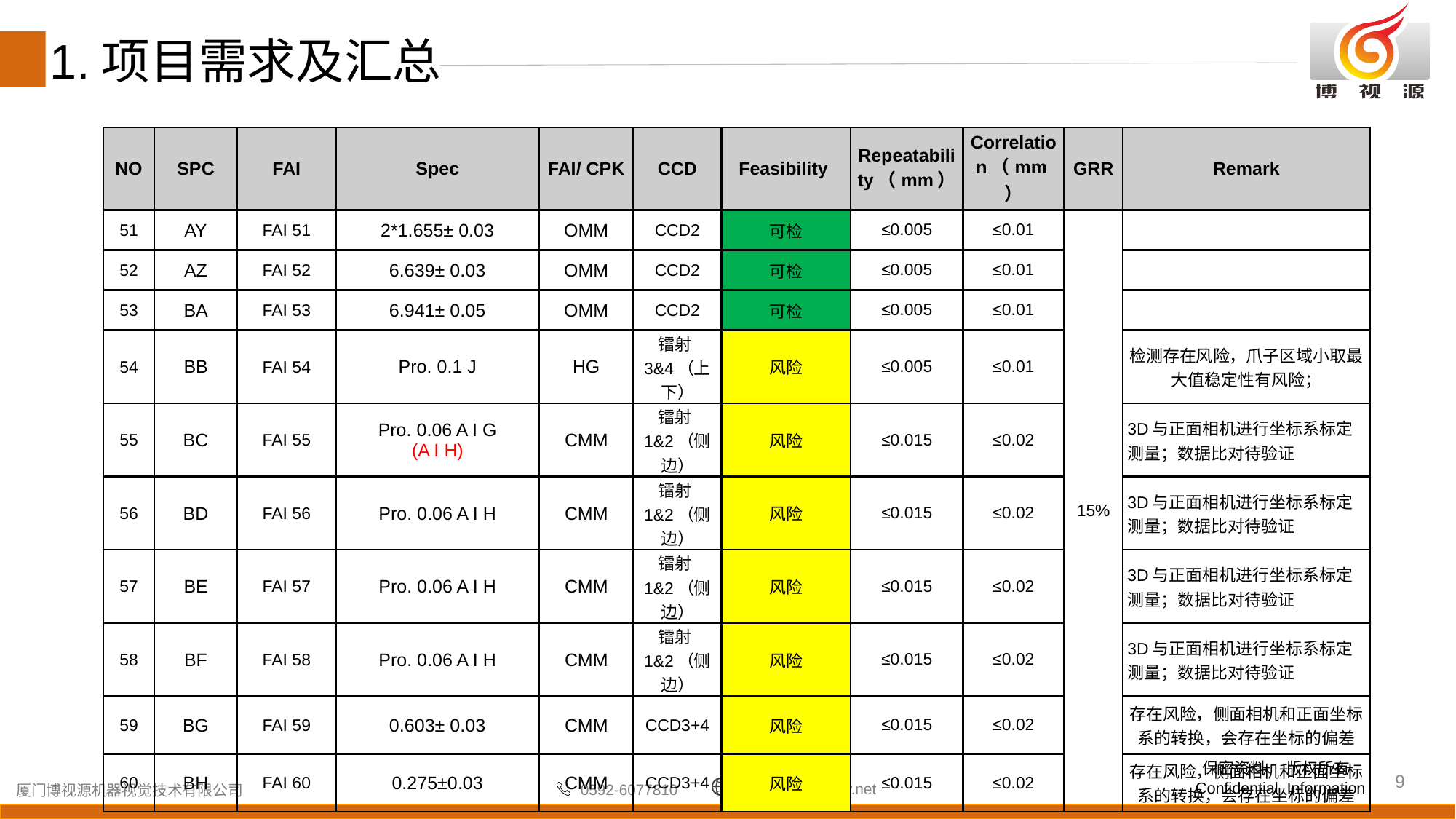

1.项目需求及汇总
| NO | SPC | FAI | Spec | FAI/ CPK | CCD | Feasibility | Repeatability（mm） | Correlation（mm） | GRR | Remark |
| --- | --- | --- | --- | --- | --- | --- | --- | --- | --- | --- |
| 51 | AY | FAI 51 | 2\*1.655± 0.03 | OMM | CCD2 | 可检 | ≤0.005 | ≤0.01 | 15% |  |
| 52 | AZ | FAI 52 | 6.639± 0.03 | OMM | CCD2 | 可检 | ≤0.005 | ≤0.01 |  |  |
| 53 | BA | FAI 53 | 6.941± 0.05 | OMM | CCD2 | 可检 | ≤0.005 | ≤0.01 |  |  |
| 54 | BB | FAI 54 | Pro. 0.1 J | HG | 镭射3&4（上下） | 风险 | ≤0.005 | ≤0.01 |  | 检测存在风险，爪子区域小取最大值稳定性有风险； |
| 55 | BC | FAI 55 | Pro. 0.06 A I G (A I H) | CMM | 镭射1&2（侧边） | 风险 | ≤0.015 | ≤0.02 |  | 3D与正面相机进行坐标系标定测量；数据比对待验证 |
| 56 | BD | FAI 56 | Pro. 0.06 A I H | CMM | 镭射1&2（侧边） | 风险 | ≤0.015 | ≤0.02 |  | 3D与正面相机进行坐标系标定测量；数据比对待验证 |
| 57 | BE | FAI 57 | Pro. 0.06 A I H | CMM | 镭射1&2（侧边） | 风险 | ≤0.015 | ≤0.02 |  | 3D与正面相机进行坐标系标定测量；数据比对待验证 |
| 58 | BF | FAI 58 | Pro. 0.06 A I H | CMM | 镭射1&2（侧边） | 风险 | ≤0.015 | ≤0.02 |  | 3D与正面相机进行坐标系标定测量；数据比对待验证 |
| 59 | BG | FAI 59 | 0.603± 0.03 | CMM | CCD3+4 | 风险 | ≤0.015 | ≤0.02 |  | 存在风险，侧面相机和正面坐标系的转换，会存在坐标的偏差 |
| 60 | BH | FAI 60 | 0.275±0.03 | CMM | CCD3+4 | 风险 | ≤0.015 | ≤0.02 |  | 存在风险，侧面相机和正面坐标系的转换，会存在坐标的偏差 |
9